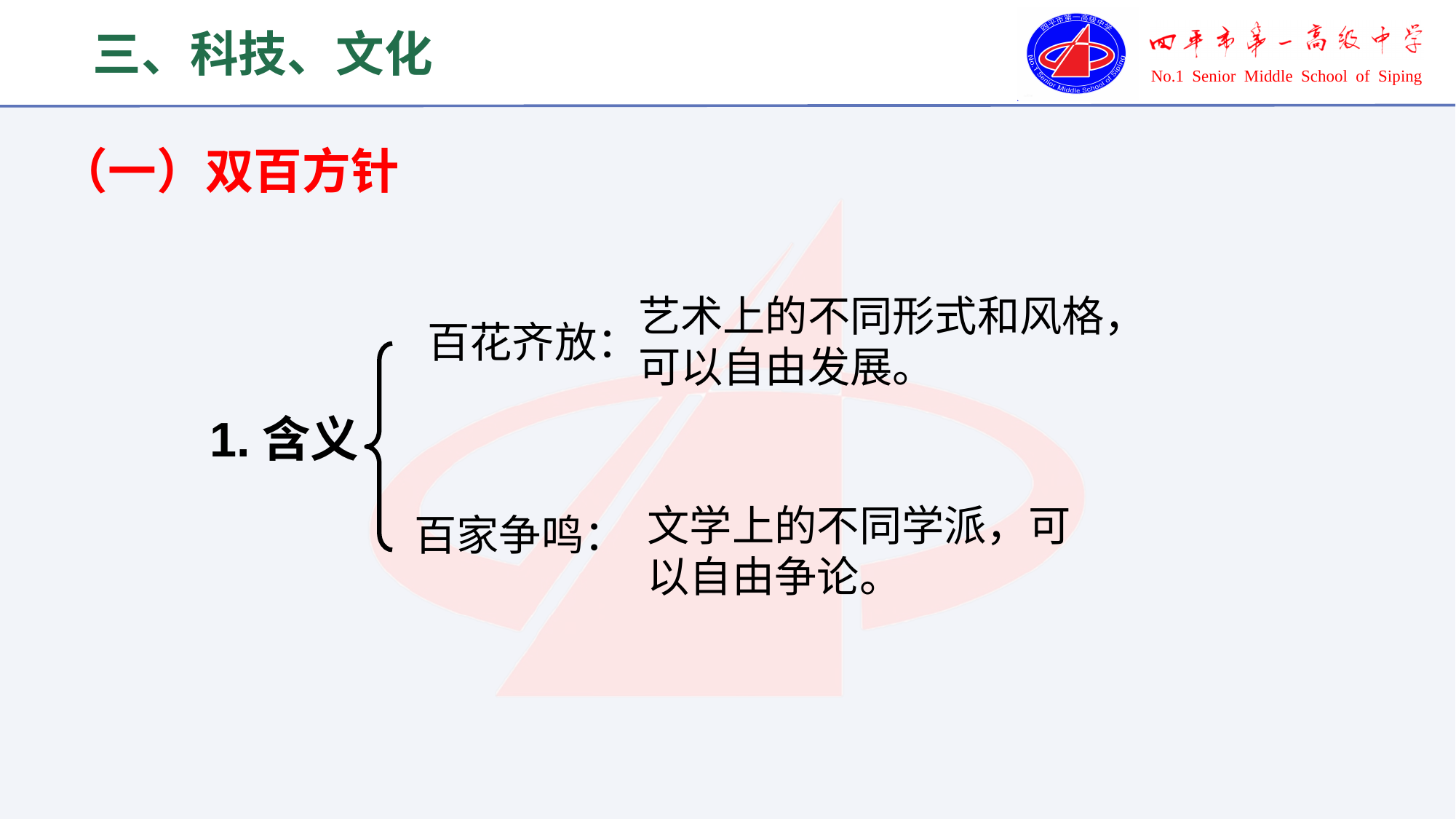

三、科技、文化
（一）双百方针

艺术上的不同形式和风格，可以自由发展。
百花齐放：

1.含义
文学上的不同学派，可以自由争论。
  百家争鸣：